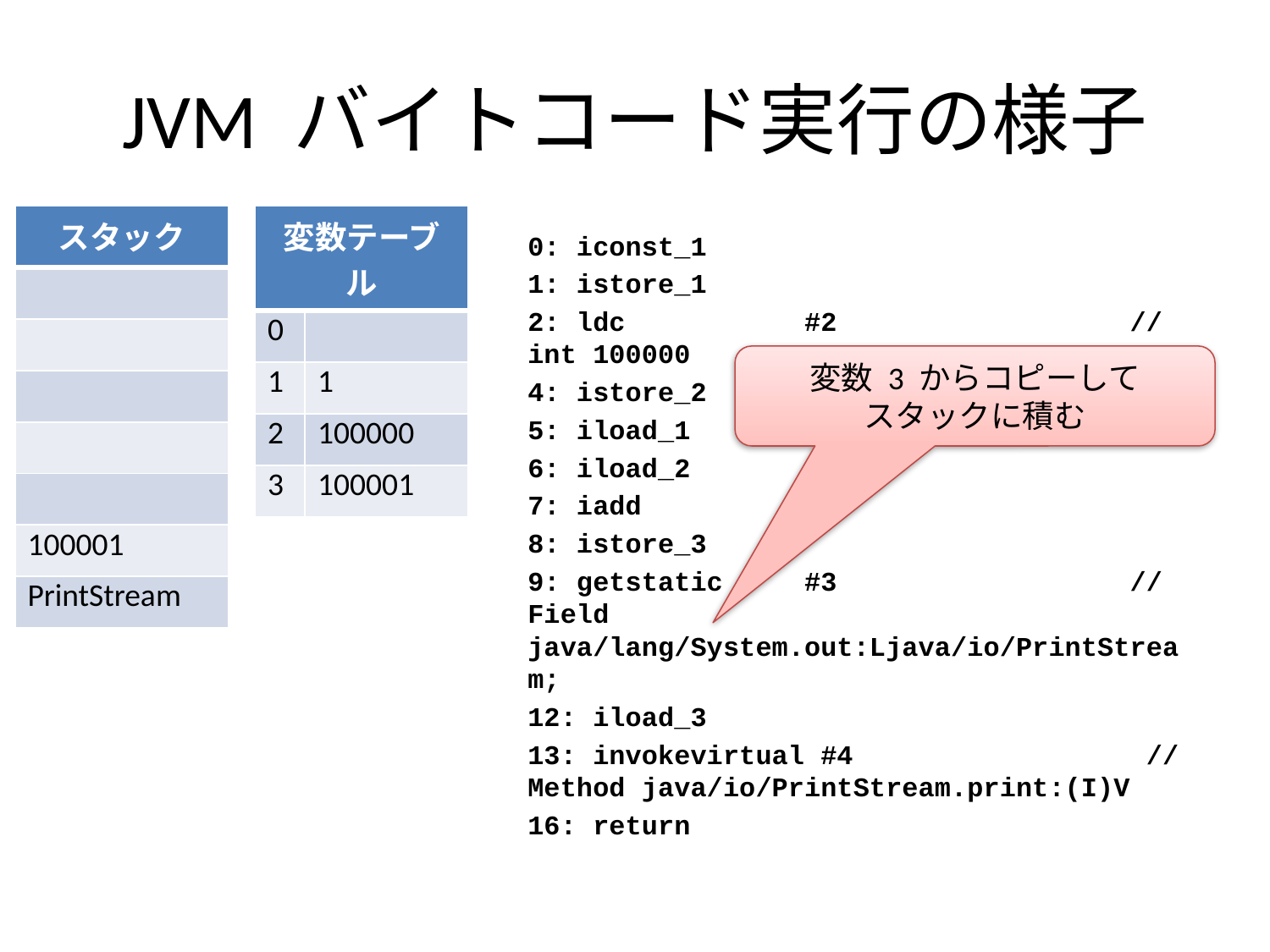

# JVM バイトコード実行の様子
| スタック |
| --- |
|  |
|  |
|  |
|  |
|  |
| 100001 |
| PrintStream |
| 変数テーブル |  |
| --- | --- |
| 0 |  |
| 1 | 1 |
| 2 | 100000 |
| 3 | 100001 |
0: iconst_1
1: istore_1
2: ldc           #2                  // int 100000
4: istore_2
5: iload_1
6: iload_2
7: iadd
8: istore_3
9: getstatic     #3                  // Field java/lang/System.out:Ljava/io/PrintStream;
12: iload_3
13: invokevirtual #4                  // Method java/io/PrintStream.print:(I)V
16: return

変数 3 からコピーして
スタックに積む